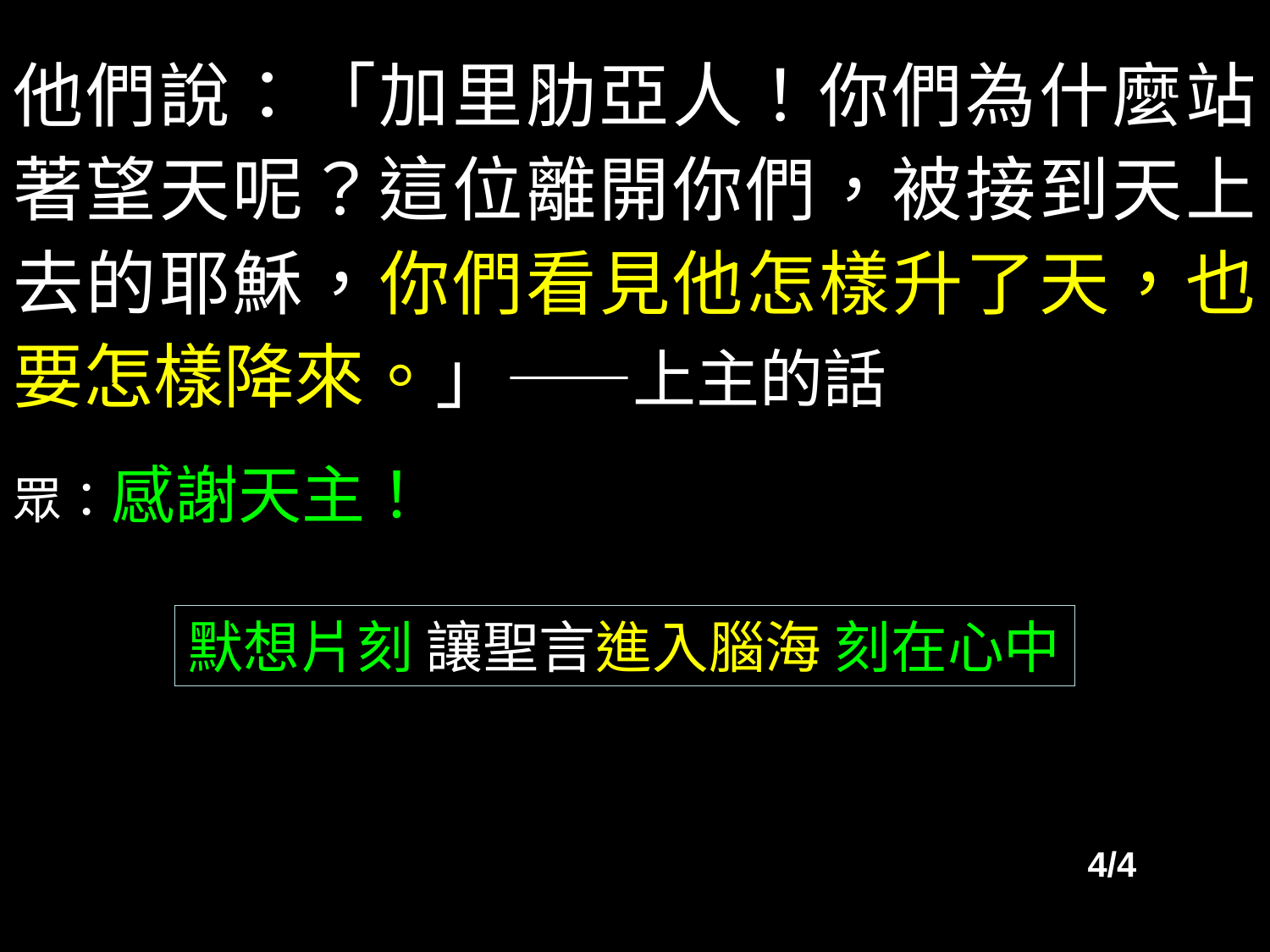

他們說：「加里肋亞人！你們為什麼站著望天呢？這位離開你們，被接到天上去的耶穌，你們看見他怎樣升了天，也要怎樣降來。」——上主的話
眾：感謝天主！
默想片刻 讓聖言進入腦海 刻在心中
4/4